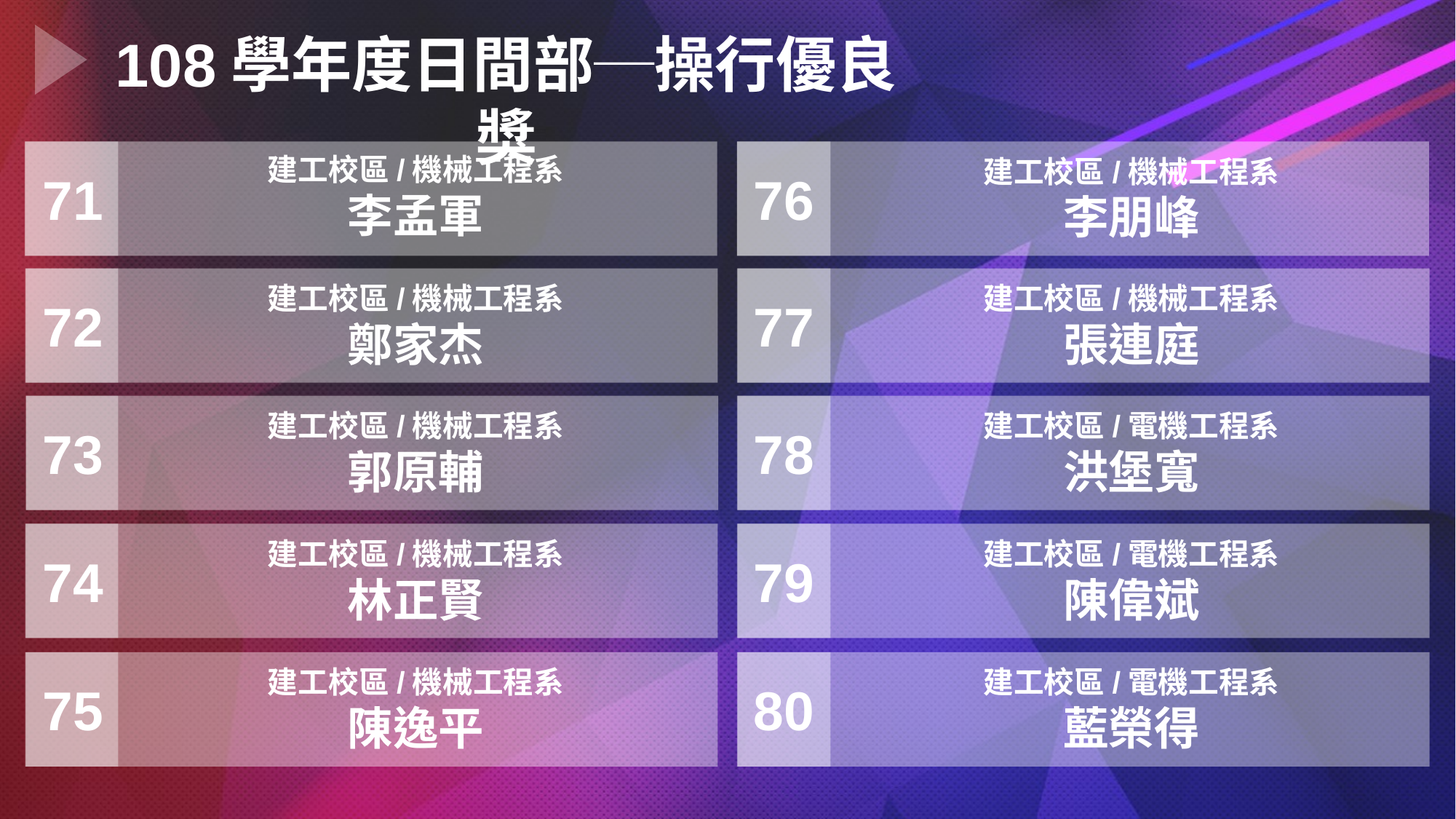

108學年度日間部─操行優良獎

建工校區/機械工程系
李孟軍
建工校區/機械工程系
李朋峰
76
71

建工校區/機械工程系
鄭家杰
建工校區/機械工程系
張連庭
77
72

建工校區/機械工程系
郭原輔
建工校區/電機工程系
洪堡寬
78
73

建工校區/機械工程系
林正賢
建工校區/電機工程系
陳偉斌
79
74

建工校區/機械工程系
陳逸平
建工校區/電機工程系
藍榮得
80
75